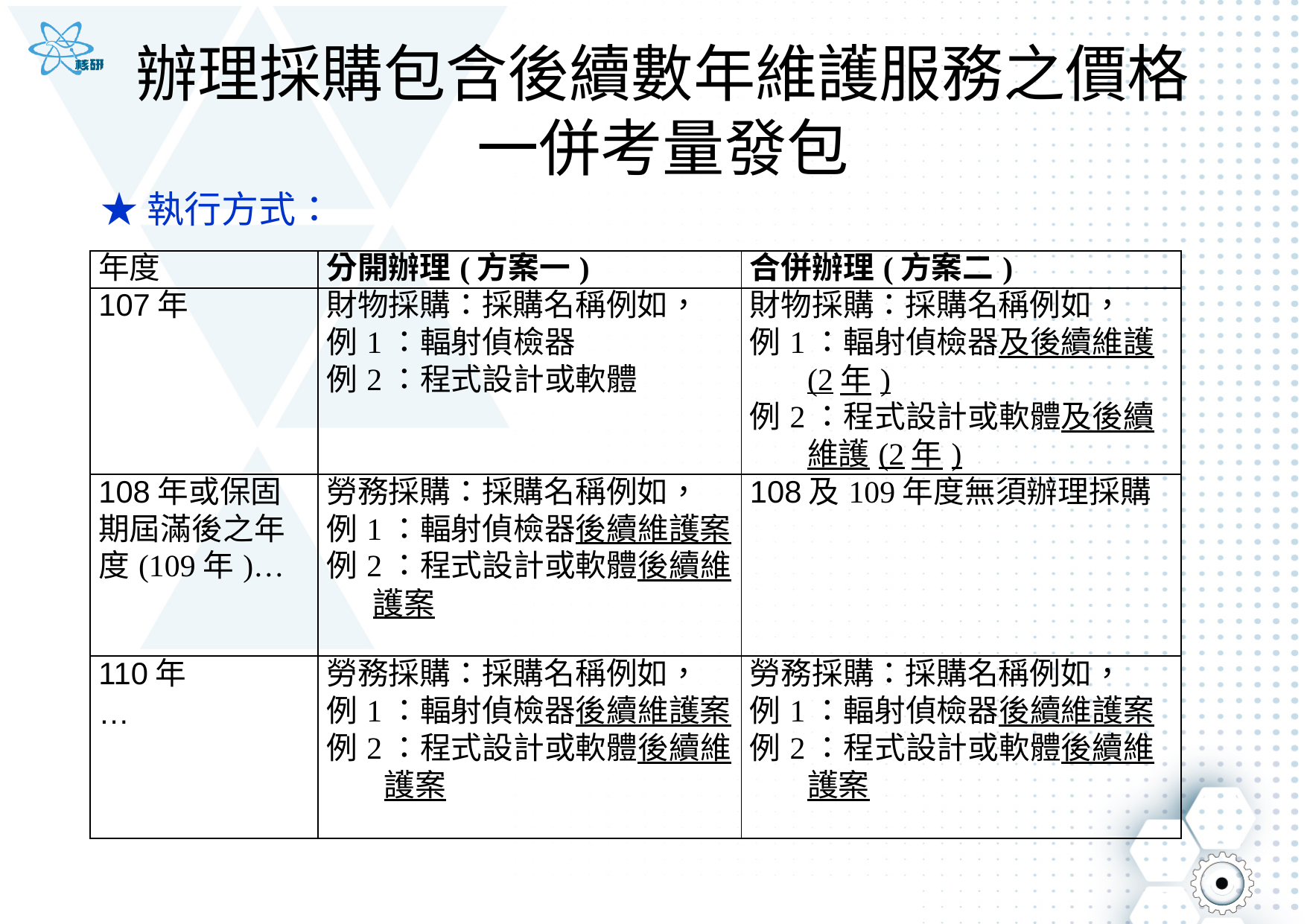

# 辦理採購包含後續數年維護服務之價格 一併考量發包
★執行方式：
| 年度 | 分開辦理(方案一) | 合併辦理(方案二) |
| --- | --- | --- |
| 107年 | 財物採購：採購名稱例如， 例1：輻射偵檢器 例2：程式設計或軟體 | 財物採購：採購名稱例如， 例1：輻射偵檢器及後續維護(2年) 例2：程式設計或軟體及後續維護(2年) |
| 108年或保固期屆滿後之年度(109年)… | 勞務採購：採購名稱例如， 例1：輻射偵檢器後續維護案 例2：程式設計或軟體後續維護案 | 108及109年度無須辦理採購 |
| 110年 … | 勞務採購：採購名稱例如， 例1：輻射偵檢器後續維護案 例2：程式設計或軟體後續維護案 | 勞務採購：採購名稱例如， 例1：輻射偵檢器後續維護案 例2：程式設計或軟體後續維護案 |